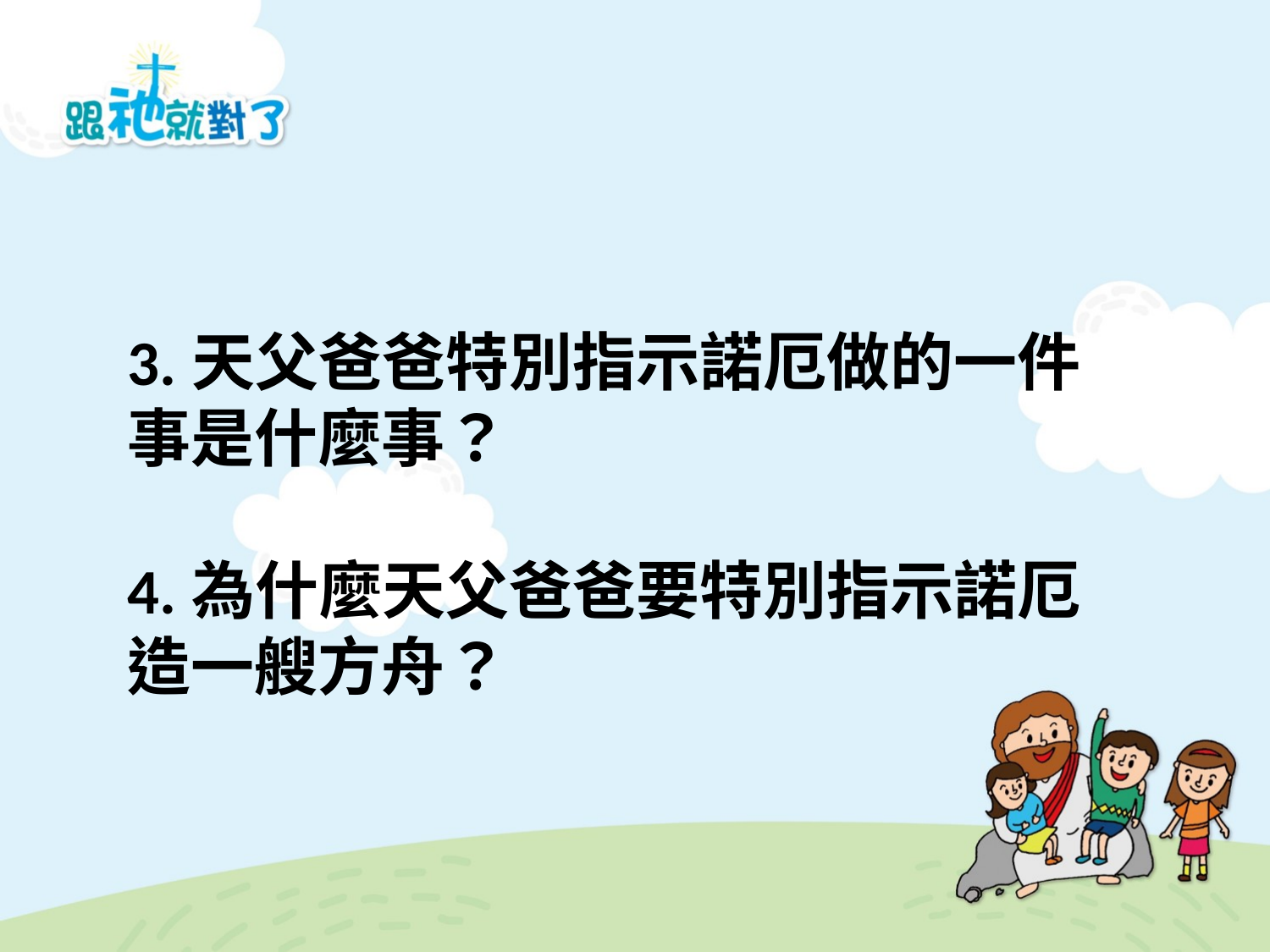

3.天父爸爸特別指示諾厄做的一件事是什麼事？

4.為什麼天父爸爸要特別指示諾厄造一艘方舟？